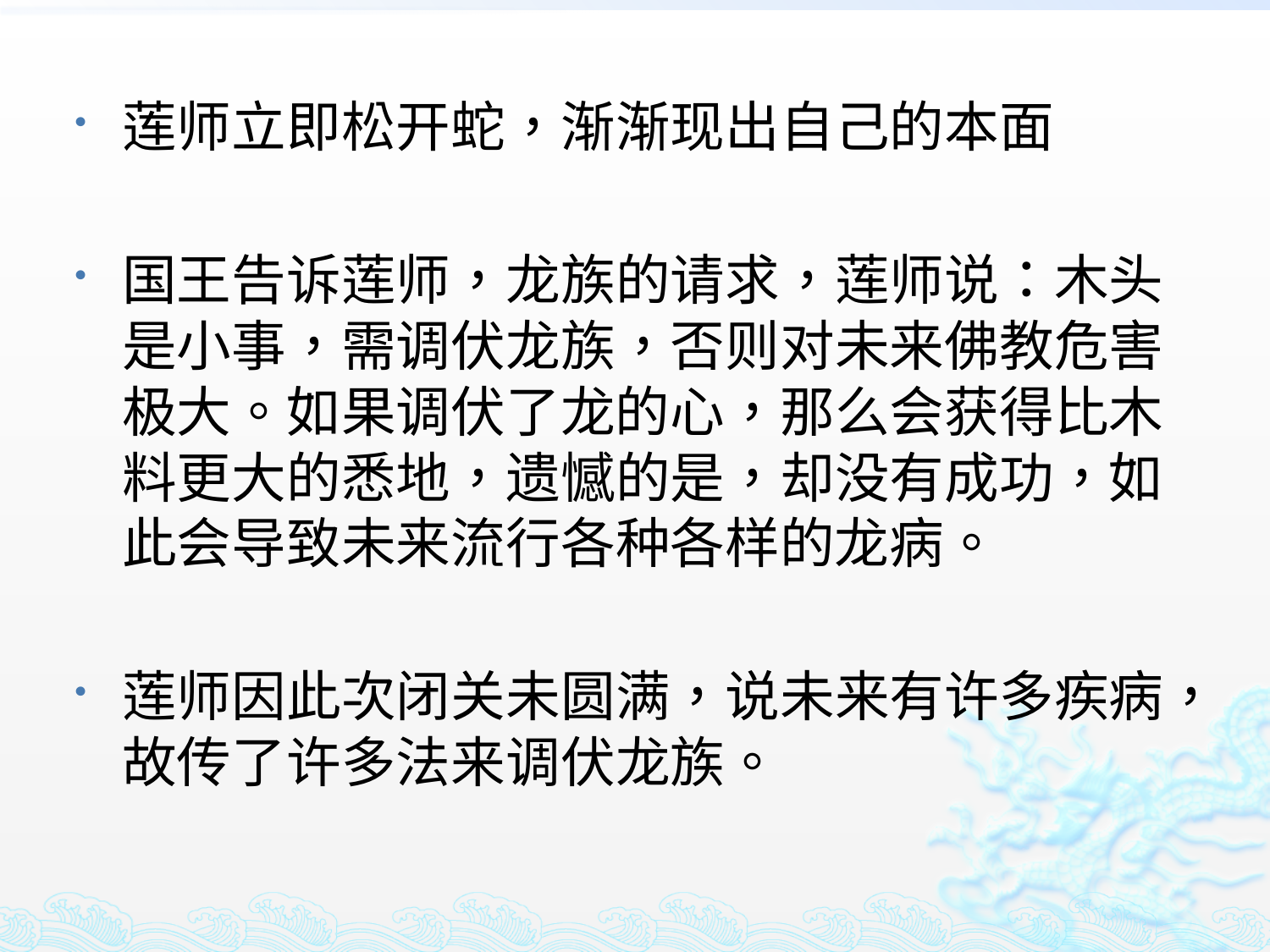

莲师立即松开蛇，渐渐现出自己的本面

国王告诉莲师，龙族的请求，莲师说：木头是小事，需调伏龙族，否则对未来佛教危害极大。如果调伏了龙的心，那么会获得比木料更大的悉地，遗憾的是，却没有成功，如此会导致未来流行各种各样的龙病。

莲师因此次闭关未圆满，说未来有许多疾病，故传了许多法来调伏龙族。